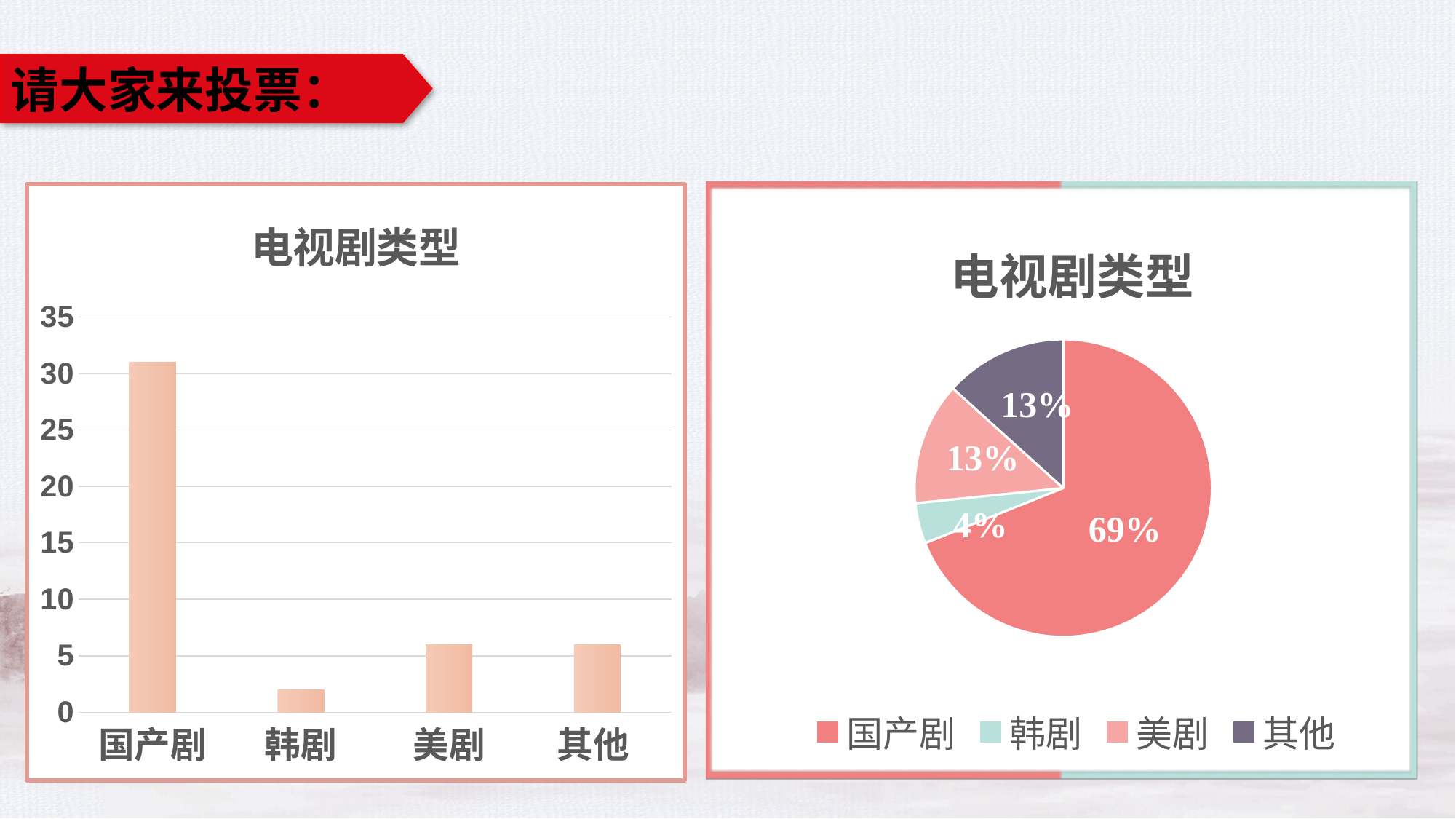

请大家来投票：

### Chart: 电视剧类型

| Category | 系列 1 |
|---|---|
| 国产剧 | 31.0 |
| 韩剧 | 2.0 |
| 美剧 | 6.0 |
| 其他  | 6.0 |

### Chart: 电视剧类型

| Category | 电视剧类型 |
|---|---|
| 国产剧 | 0.689 |
| 韩剧 | 0.044 |
| 美剧 | 0.133 |
| 其他 | 0.133 |
4